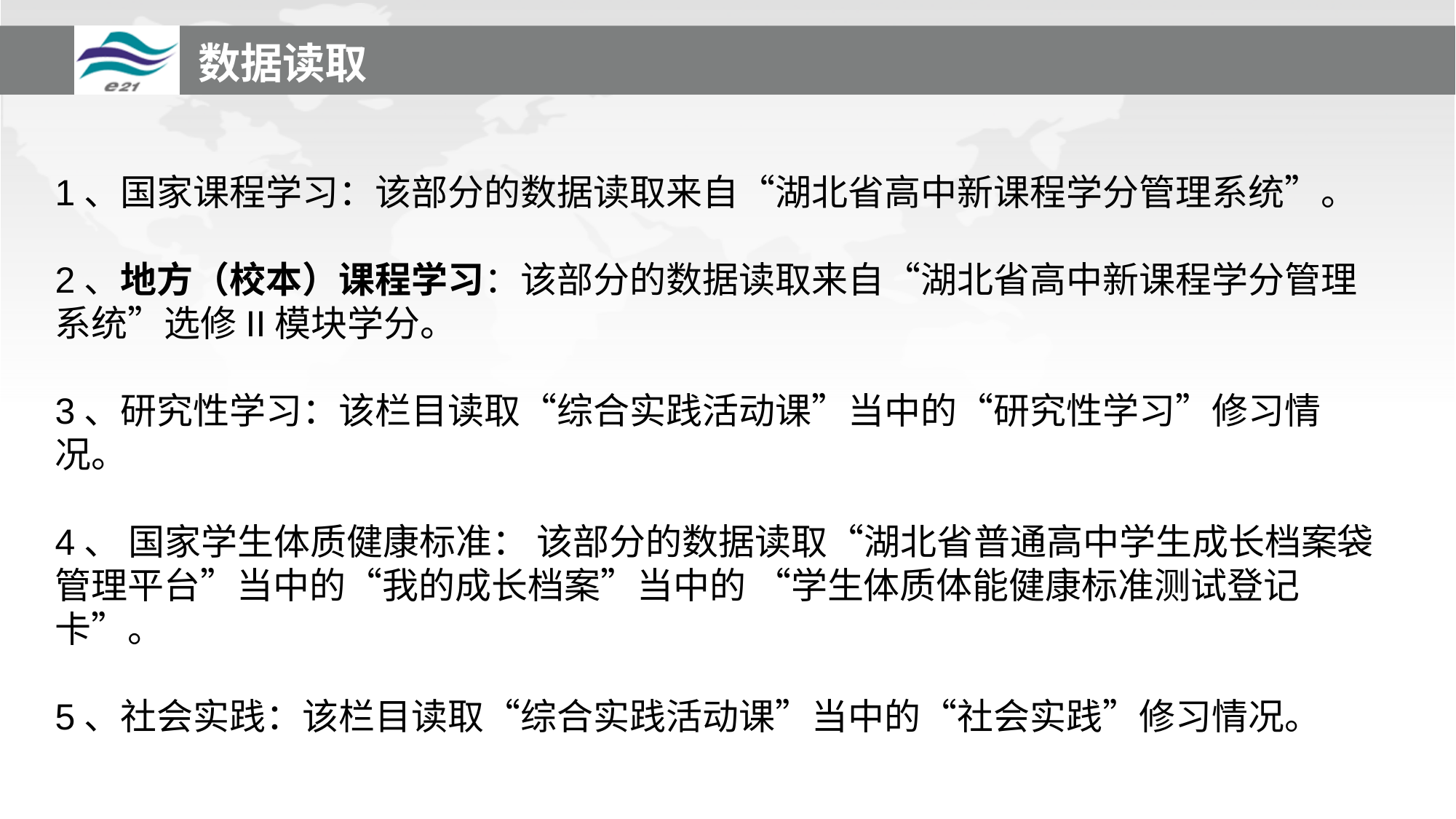

数据读取
1、国家课程学习：该部分的数据读取来自“湖北省高中新课程学分管理系统”。

2、地方（校本）课程学习：该部分的数据读取来自“湖北省高中新课程学分管理系统”选修II模块学分。

3、研究性学习：该栏目读取“综合实践活动课”当中的“研究性学习”修习情况。

4、 国家学生体质健康标准： 该部分的数据读取“湖北省普通高中学生成长档案袋管理平台”当中的“我的成长档案”当中的 “学生体质体能健康标准测试登记卡”。

5、社会实践：该栏目读取“综合实践活动课”当中的“社会实践”修习情况。